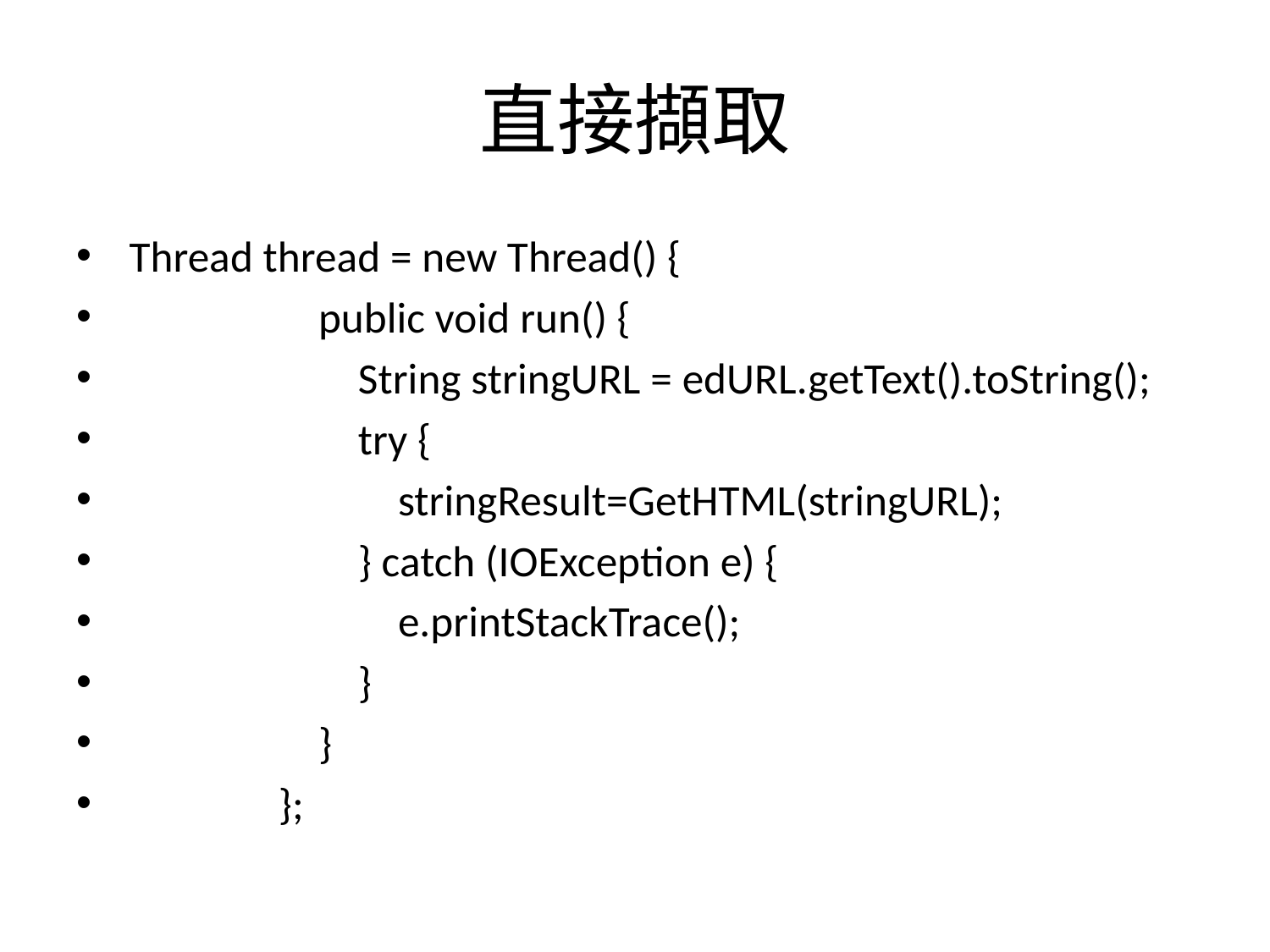

# 直接擷取
 Thread thread = new Thread() {
                    public void run() {
                        String stringURL = edURL.getText().toString();
                        try {
                            stringResult=GetHTML(stringURL);
                        } catch (IOException e) {
                            e.printStackTrace();
                        }
                    }
                };